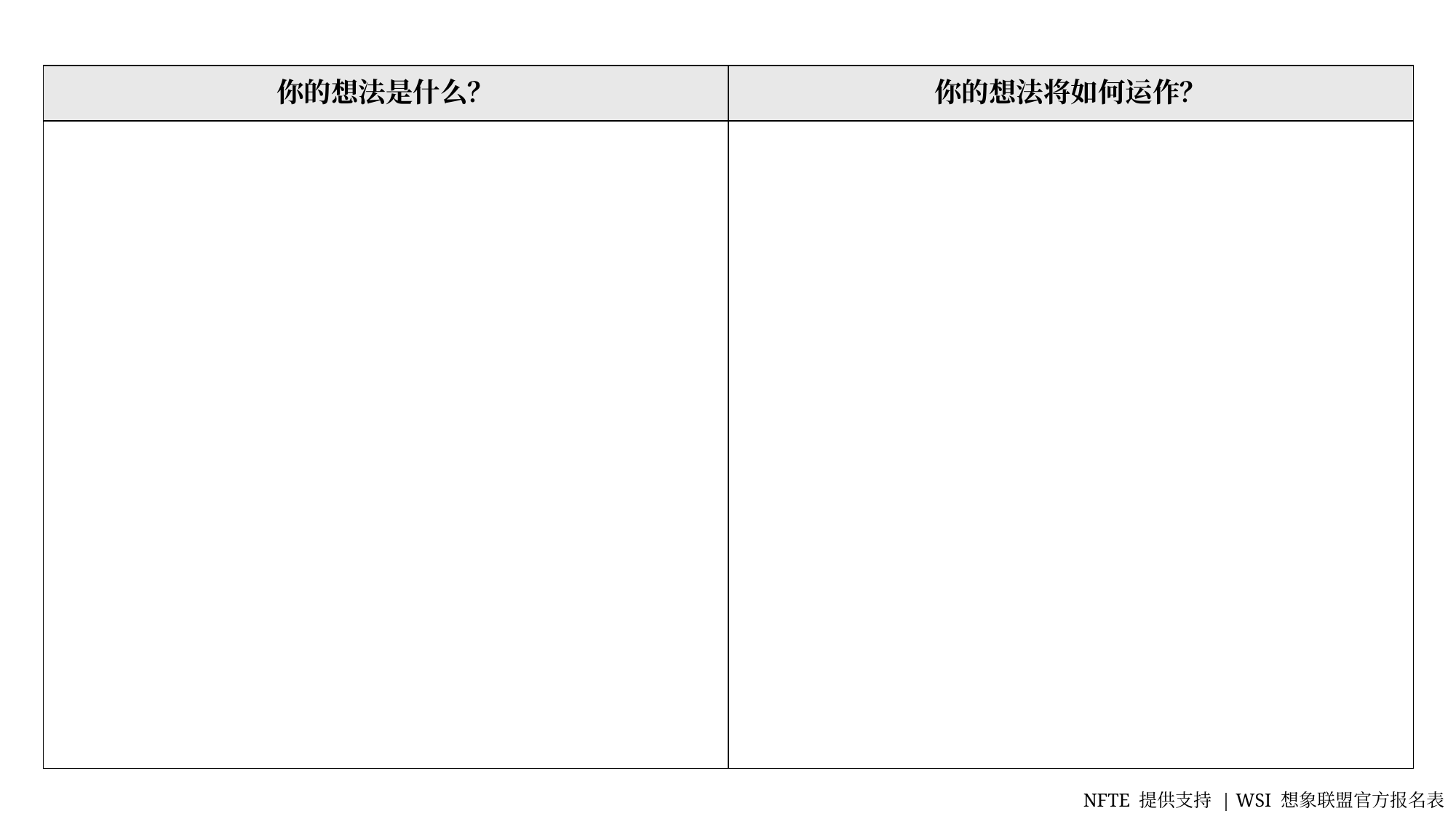

| 你的想法是什么？ | 你的想法将如何运作？ |
| --- | --- |
|  |  |
NFTE 提供支持 | WSI 想象联盟官方报名表